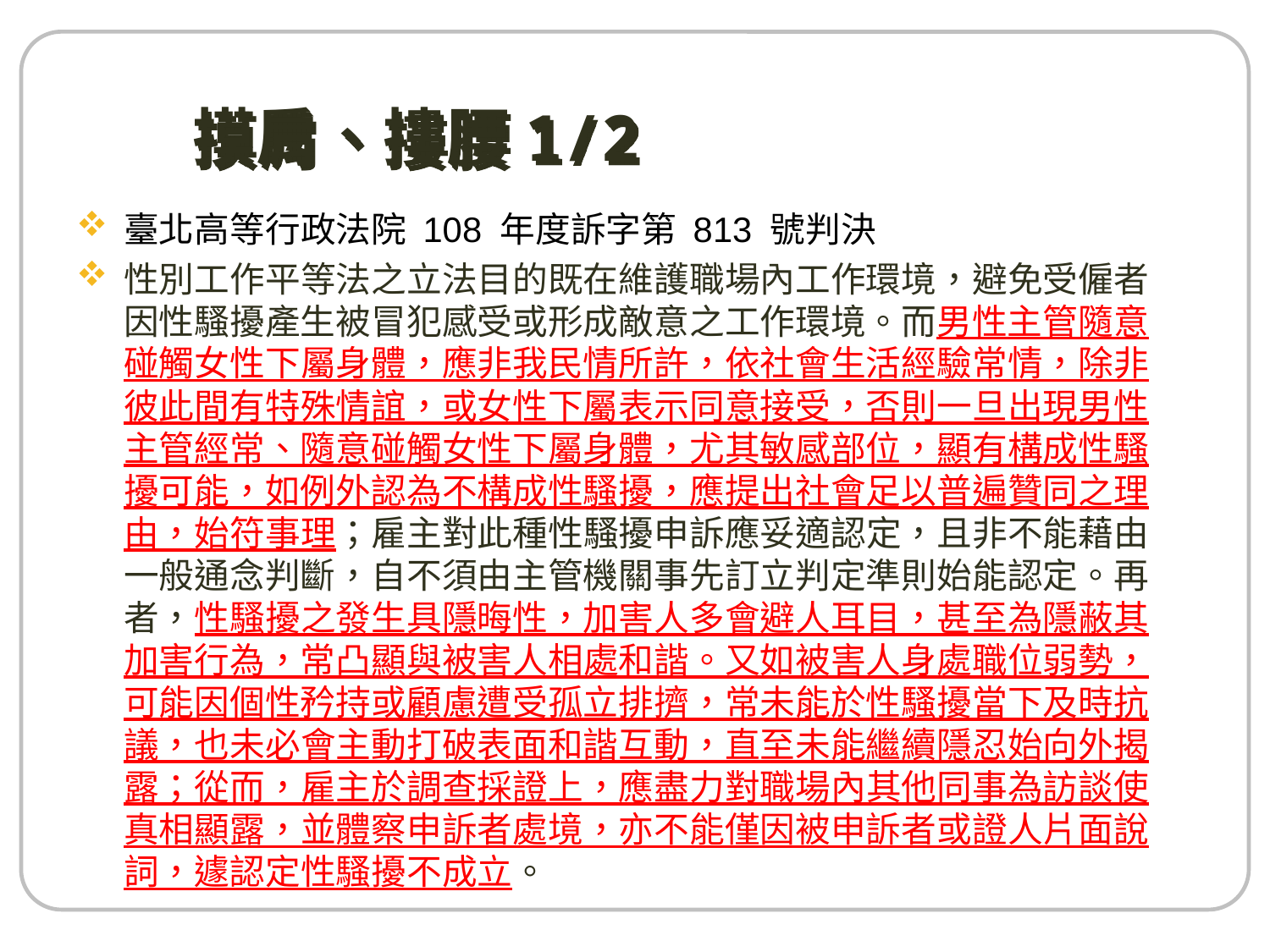

# 摸肩、摟腰1/2
臺北高等行政法院 108 年度訴字第 813 號判決
性別工作平等法之立法目的既在維護職場內工作環境，避免受僱者因性騷擾產生被冒犯感受或形成敵意之工作環境。而男性主管隨意碰觸女性下屬身體，應非我民情所許，依社會生活經驗常情，除非彼此間有特殊情誼，或女性下屬表示同意接受，否則一旦出現男性主管經常、隨意碰觸女性下屬身體，尤其敏感部位，顯有構成性騷擾可能，如例外認為不構成性騷擾，應提出社會足以普遍贊同之理由，始符事理；雇主對此種性騷擾申訴應妥適認定，且非不能藉由一般通念判斷，自不須由主管機關事先訂立判定準則始能認定。再者，性騷擾之發生具隱晦性，加害人多會避人耳目，甚至為隱蔽其加害行為，常凸顯與被害人相處和諧。又如被害人身處職位弱勢，可能因個性矜持或顧慮遭受孤立排擠，常未能於性騷擾當下及時抗議，也未必會主動打破表面和諧互動，直至未能繼續隱忍始向外揭露；從而，雇主於調查採證上，應盡力對職場內其他同事為訪談使真相顯露，並體察申訴者處境，亦不能僅因被申訴者或證人片面說詞，遽認定性騷擾不成立。